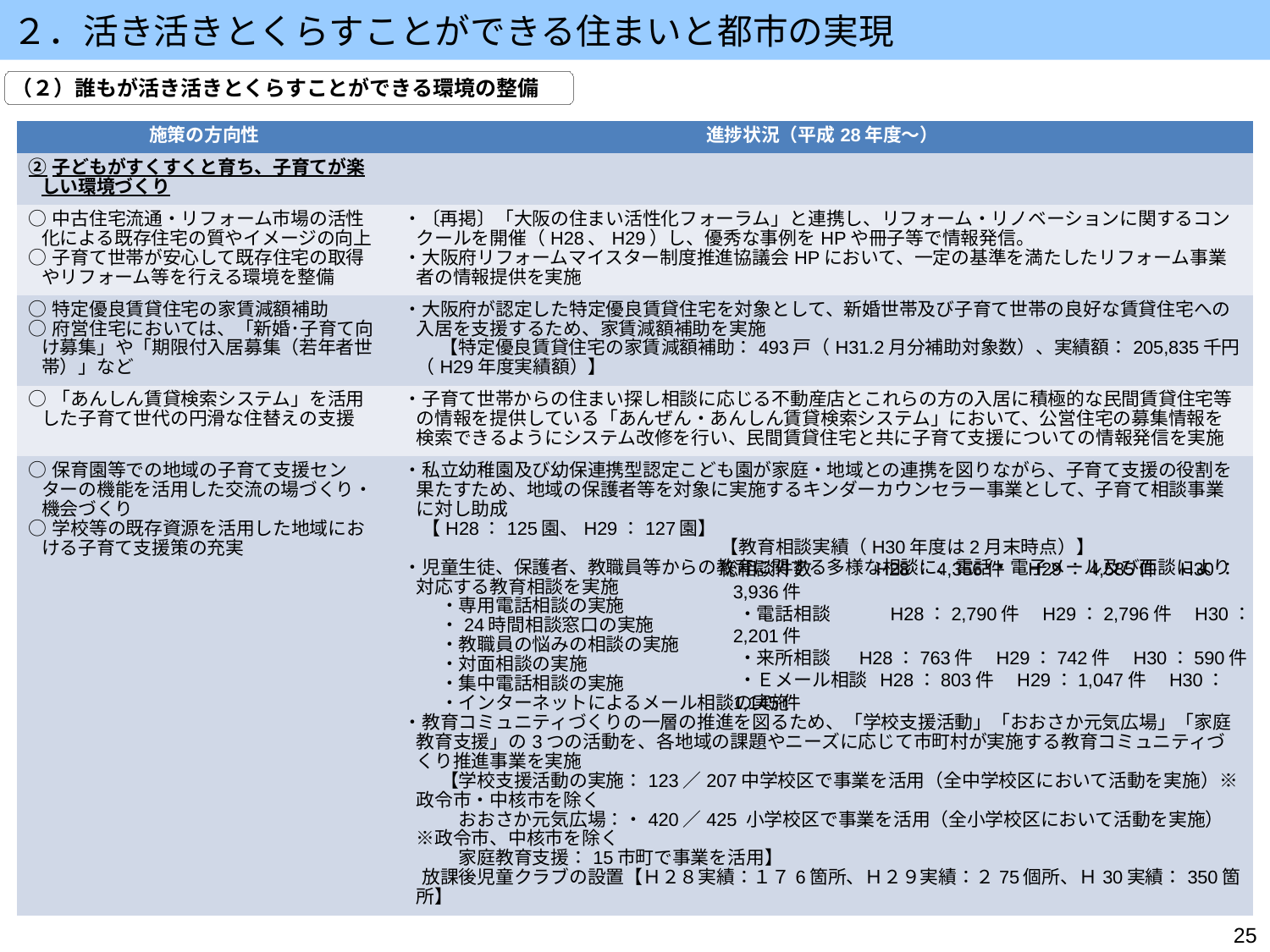

２．活き活きとくらすことができる住まいと都市の実現
（２）誰もが活き活きとくらすことができる環境の整備
| 施策の方向性 | 進捗状況（平成28年度～） |
| --- | --- |
| ②子どもがすくすくと育ち、子育てが楽しい環境づくり |  |
| ○中古住宅流通・リフォーム市場の活性化による既存住宅の質やイメージの向上 ○子育て世帯が安心して既存住宅の取得やリフォーム等を行える環境を整備 | ・〔再掲〕「大阪の住まい活性化フォーラム」と連携し、リフォーム・リノベーションに関するコンクールを開催（H28、H29）し、優秀な事例をHPや冊子等で情報発信。 ・大阪府リフォームマイスター制度推進協議会HPにおいて、一定の基準を満たしたリフォーム事業者の情報提供を実施 |
| ○特定優良賃貸住宅の家賃減額補助 ○府営住宅においては、「新婚･子育て向け募集」や「期限付入居募集（若年者世帯）」など | ・大阪府が認定した特定優良賃貸住宅を対象として、新婚世帯及び子育て世帯の良好な賃貸住宅への入居を支援するため、家賃減額補助を実施 　　【特定優良賃貸住宅の家賃減額補助：493戸（H31.2月分補助対象数）、実績額：205,835千円（H29年度実績額）】 |
| ○「あんしん賃貸検索システム」を活用した子育て世代の円滑な住替えの支援 | ・子育て世帯からの住まい探し相談に応じる不動産店とこれらの方の入居に積極的な民間賃貸住宅等の情報を提供している「あんぜん・あんしん賃貸検索システム」において、公営住宅の募集情報を検索できるようにシステム改修を行い、民間賃貸住宅と共に子育て支援についての情報発信を実施 |
| ○保育園等での地域の子育て支援センターの機能を活用した交流の場づくり・機会づくり ○学校等の既存資源を活用した地域における子育て支援策の充実 | ・私立幼稚園及び幼保連携型認定こども園が家庭・地域との連携を図りながら、子育て支援の役割を果たすため、地域の保護者等を対象に実施するキンダーカウンセラー事業として、子育て相談事業に対し助成 　【H28：125園、H29：127園】 ・児童生徒、保護者、教職員等からの教育に関する多様な相談に、電話・電子メール及び面談により対応する教育相談を実施 　　・専用電話相談の実施 　　・24時間相談窓口の実施 　　・教職員の悩みの相談の実施 　　・対面相談の実施 　　・集中電話相談の実施 　　・インターネットによるメール相談の実施 ・教育コミュニティづくりの一層の推進を図るため、「学校支援活動」「おおさか元気広場」「家庭教育支援」の3つの活動を、各地域の課題やニーズに応じて市町村が実施する教育コミュニティづくり推進事業を実施 　　【学校支援活動の実施：123／207中学校区で事業を活用（全中学校区において活動を実施）※政令市・中核市を除く 　　　おおさか元気広場：・420／425 小学校区で事業を活用（全小学校区において活動を実施）※政令市、中核市を除く 　　　家庭教育支援：15市町で事業を活用】 　放課後児童クラブの設置【Ｈ２８実績：１７6箇所、Ｈ２９実績：２75個所、Ｈ30実績：350箇所】 |
【教育相談実績（H30年度は2月末時点）】
総相談件数　　　 H28：4,356件　H29：4,585件　H30：3,936件
　・電話相談　　　H28：2,790件　H29：2,796件　H30：2,201件
　・来所相談      H28：763件　H29：742件　H30：590件
　・Ｅメール相談  H28：803件　H29：1,047件　H30：1,145件
25